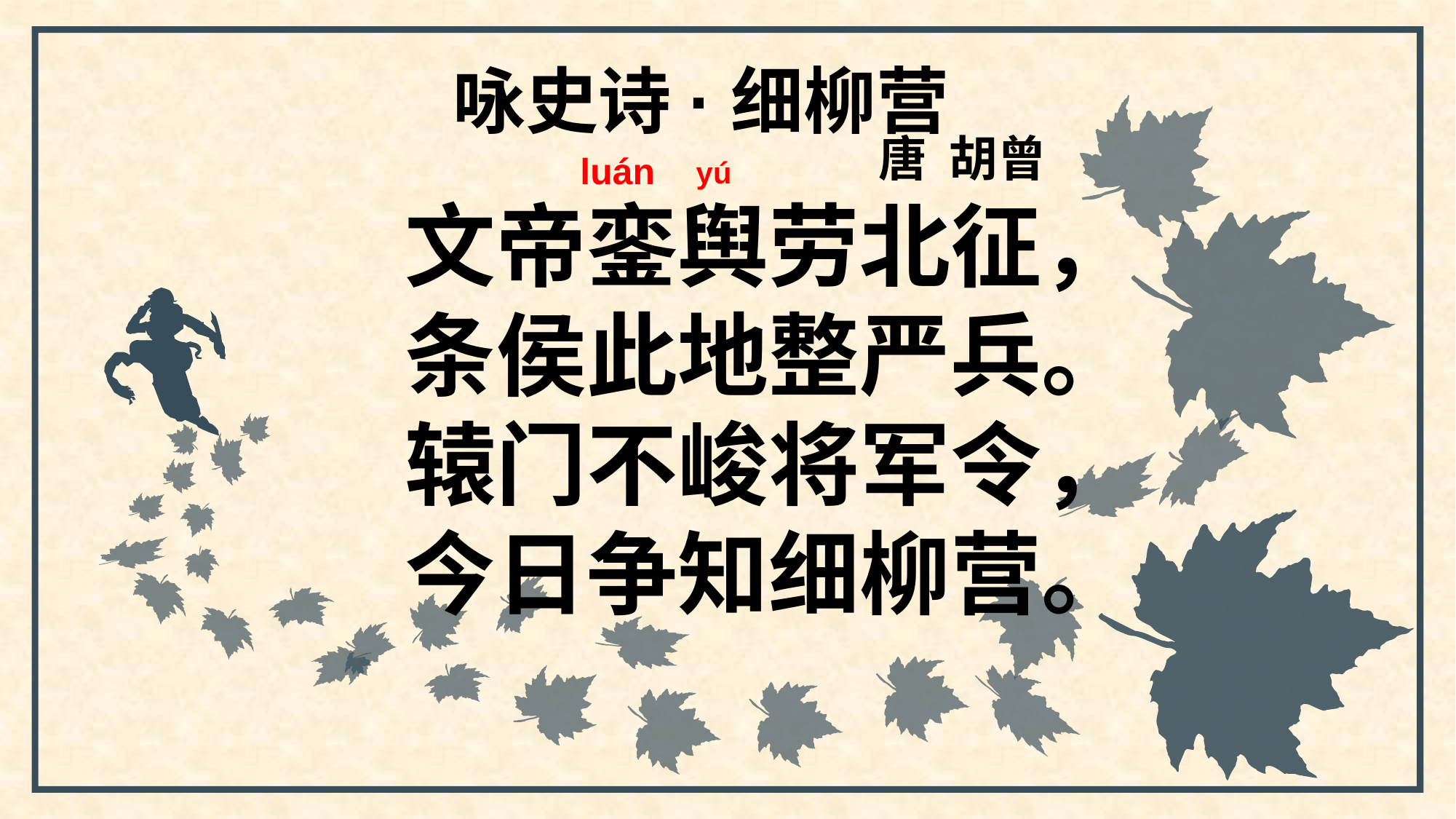

咏史诗·细柳营

唐  胡曾
luán
yú
文帝銮舆劳北征，
条侯此地整严兵。辕门不峻将军令，
今日争知细柳营。